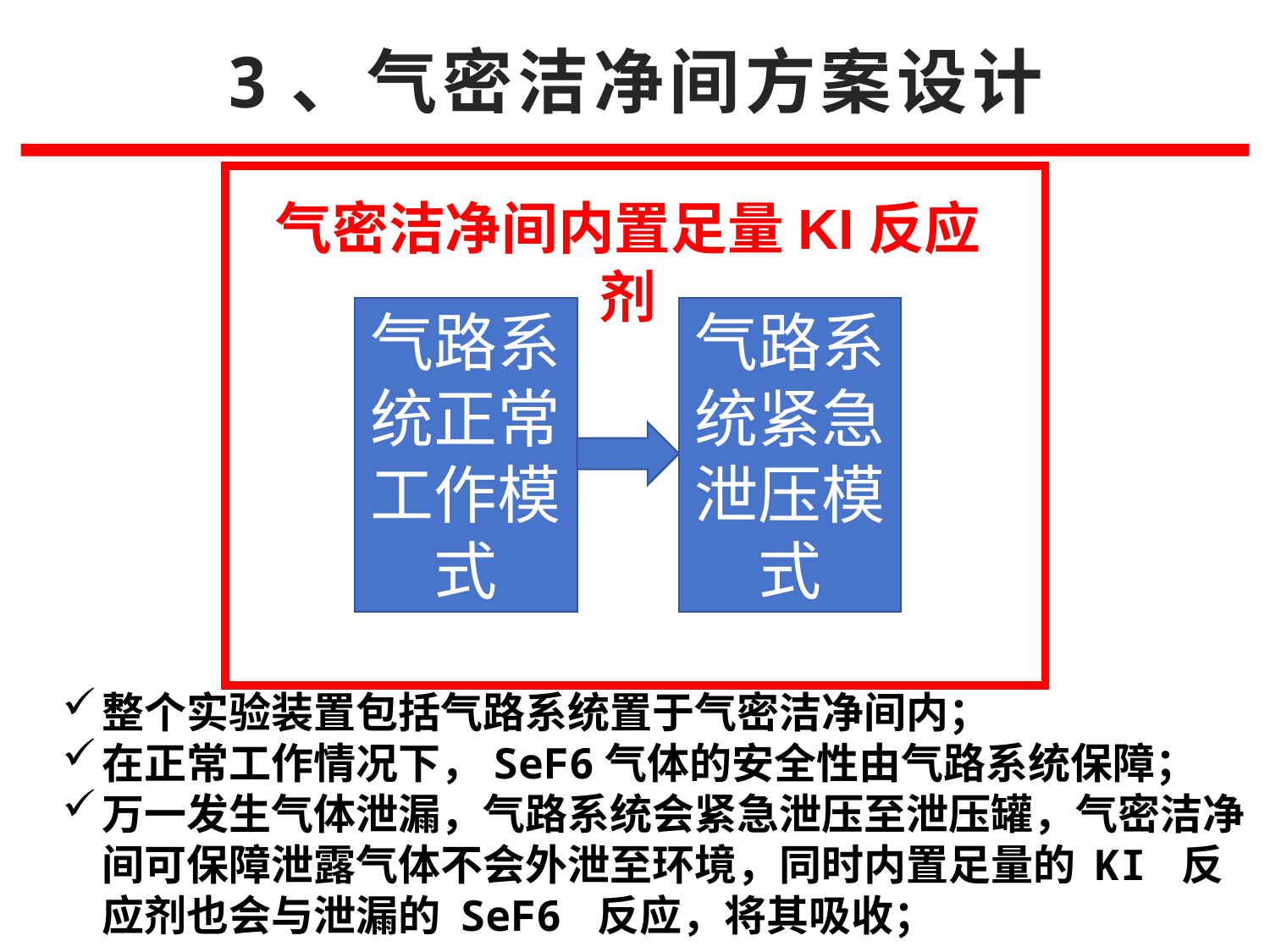

# 3、气密洁净间方案设计

气密洁净间内置足量KI反应剂
气路系统正常工作模式
气路系统紧急泄压模式

整个实验装置包括气路系统置于气密洁净间内；
在正常工作情况下，SeF6气体的安全性由气路系统保障；
万一发生气体泄漏，气路系统会紧急泄压至泄压罐，气密洁净间可保障泄露气体不会外泄至环境，同时内置足量的 KI 反应剂也会与泄漏的 SeF6 反应，将其吸收；